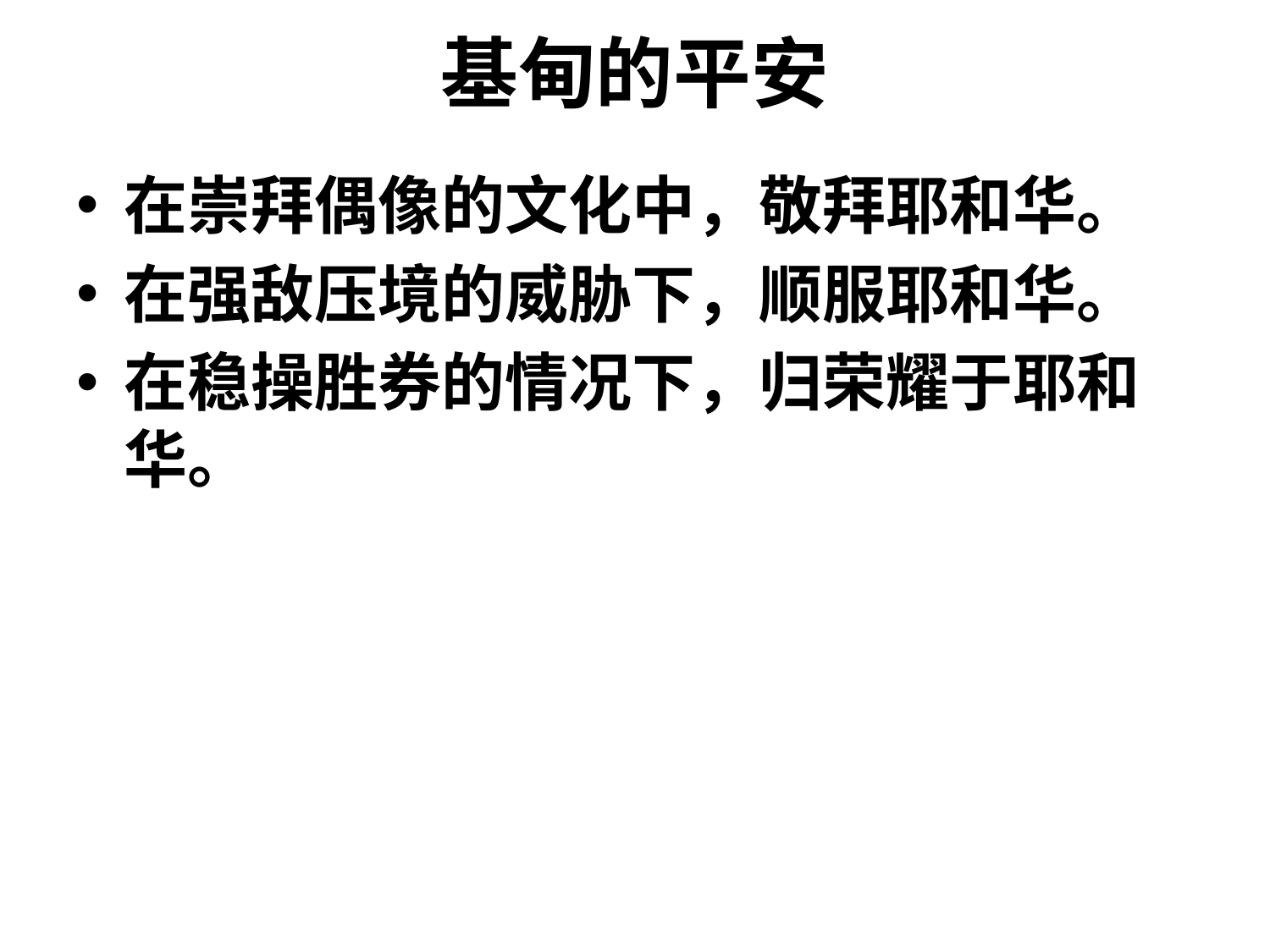

# 基甸的平安
在崇拜偶像的文化中，敬拜耶和华。
在强敌压境的威胁下，顺服耶和华。
在稳操胜券的情况下，归荣耀于耶和华。